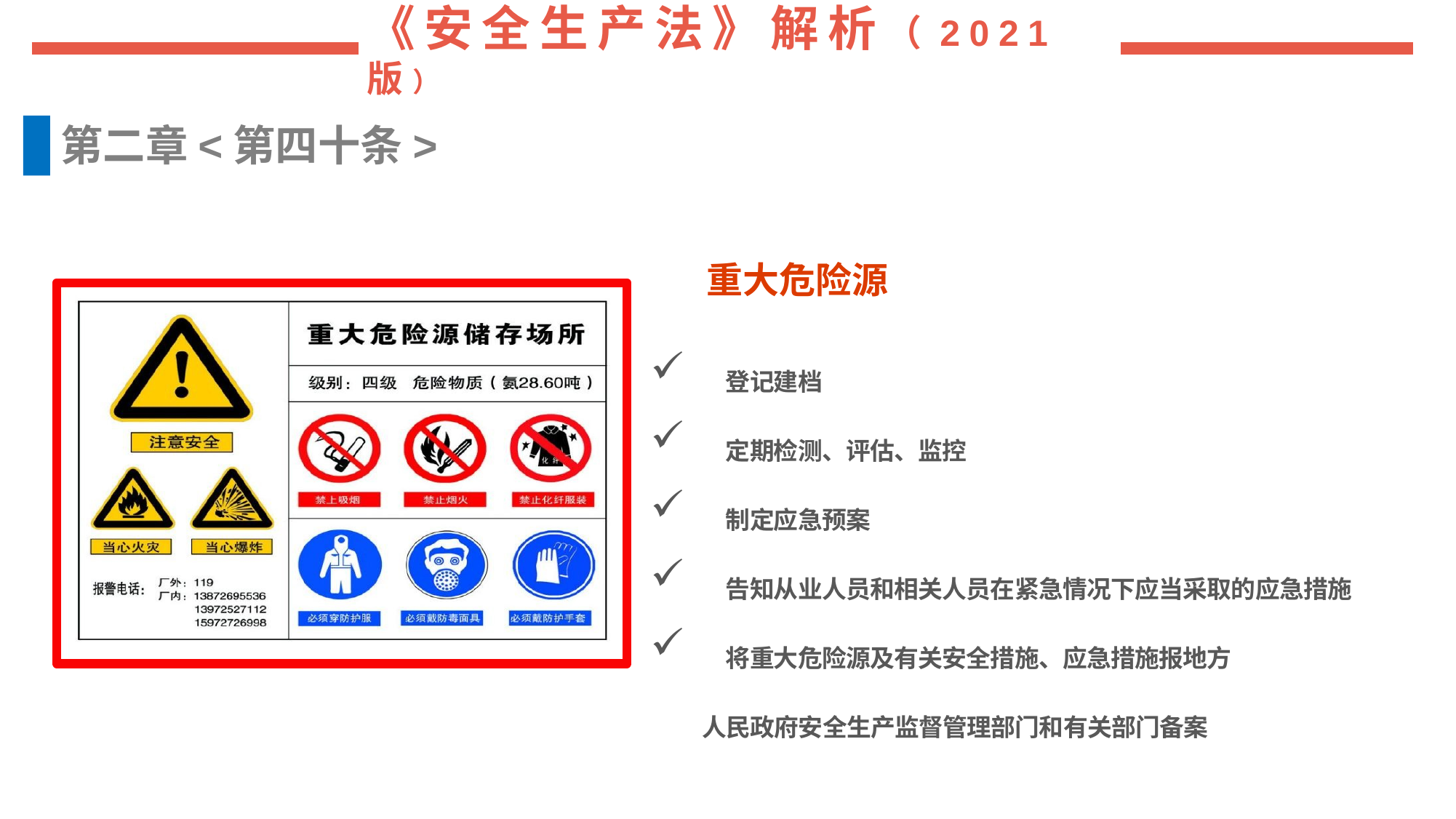

第二章<第四十条>

重大危险源

  登记建档
  定期检测、评估、监控
  制定应急预案
  告知从业人员和相关人员在紧急情况下应当采取的应急措施
  将重大危险源及有关安全措施、应急措施报地方
        人民政府安全生产监督管理部门和有关部门备案